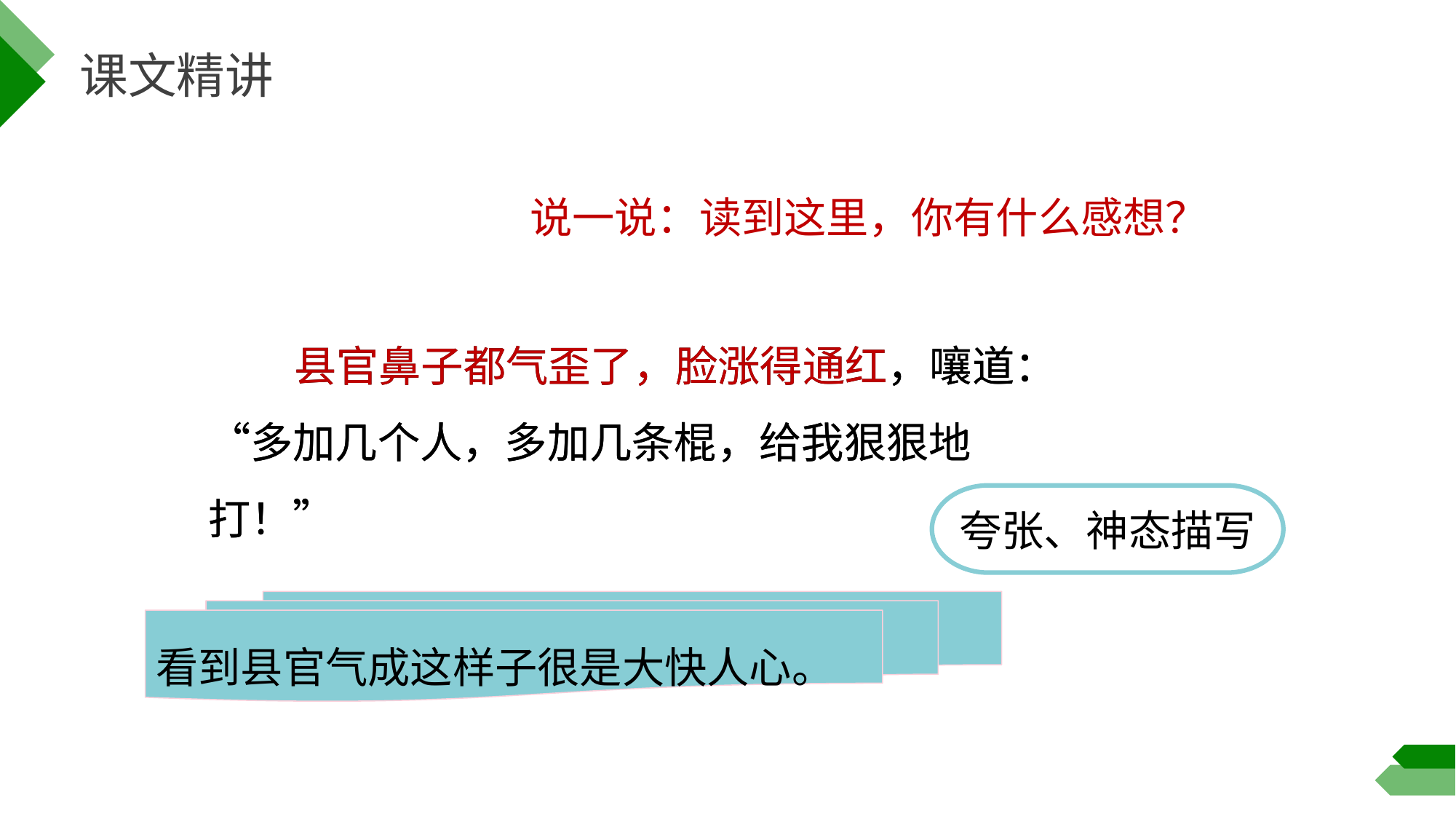

课文精讲
说一说：读到这里，你有什么感想？
        县官鼻子都气歪了，脸涨得通红，嚷道：“多加几个人，多加几条棍，给我狠狠地打！”
        县官鼻子都气歪了，脸涨得通红，嚷道：“多加几个人，多加几条棍，给我狠狠地打！”
夸张、神态描写
看到县官气成这样子很是大快人心。